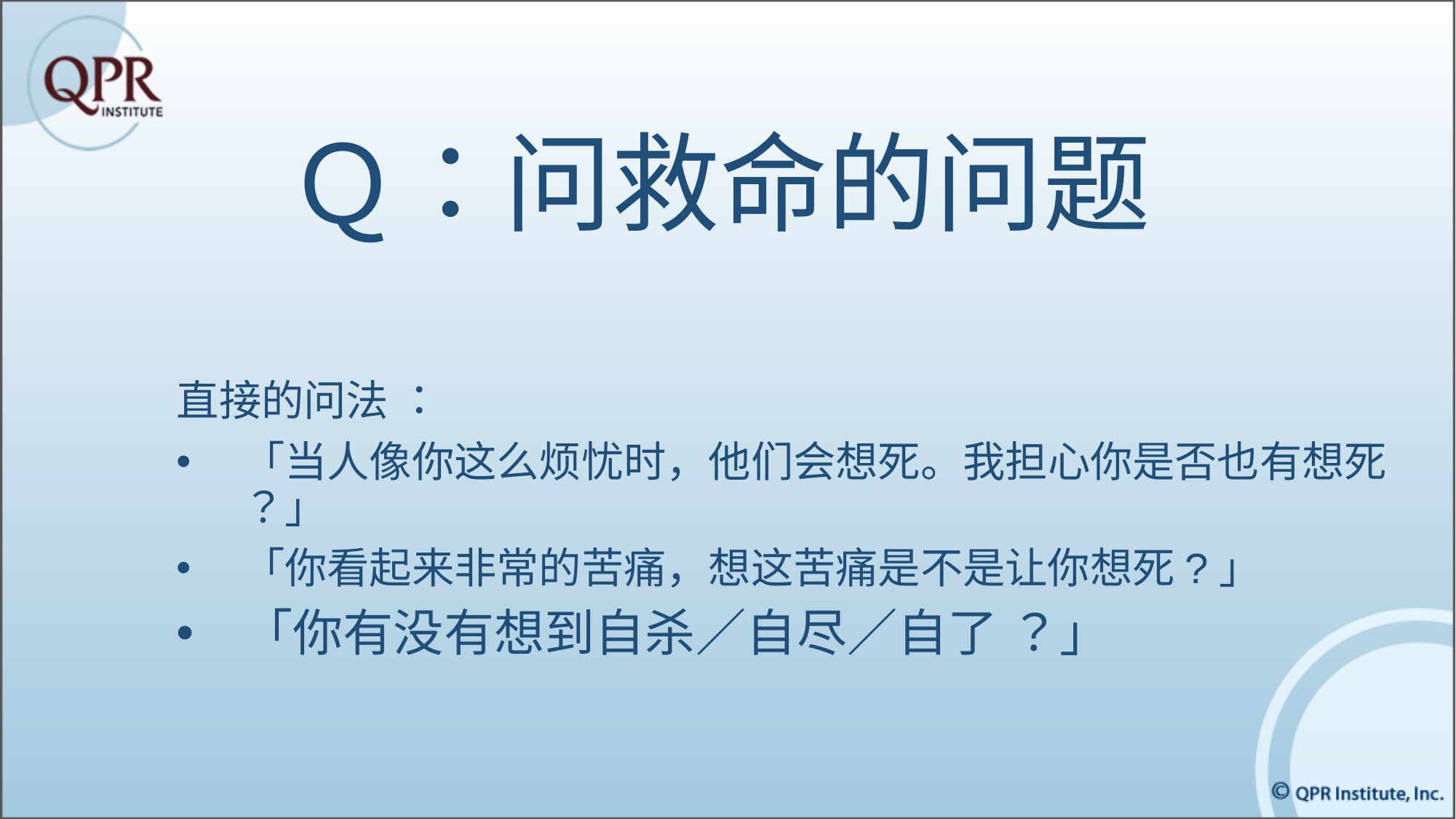

# Ｑ：问救命的问题

直接的问法 ：
「当人像你这么烦忧时，他们会想死。我担心你是否也有想死 ？」
「你看起来非常的苦痛，想这苦痛是不是让你想死?」
「你有没有想到自杀／自尽／自了 ？」